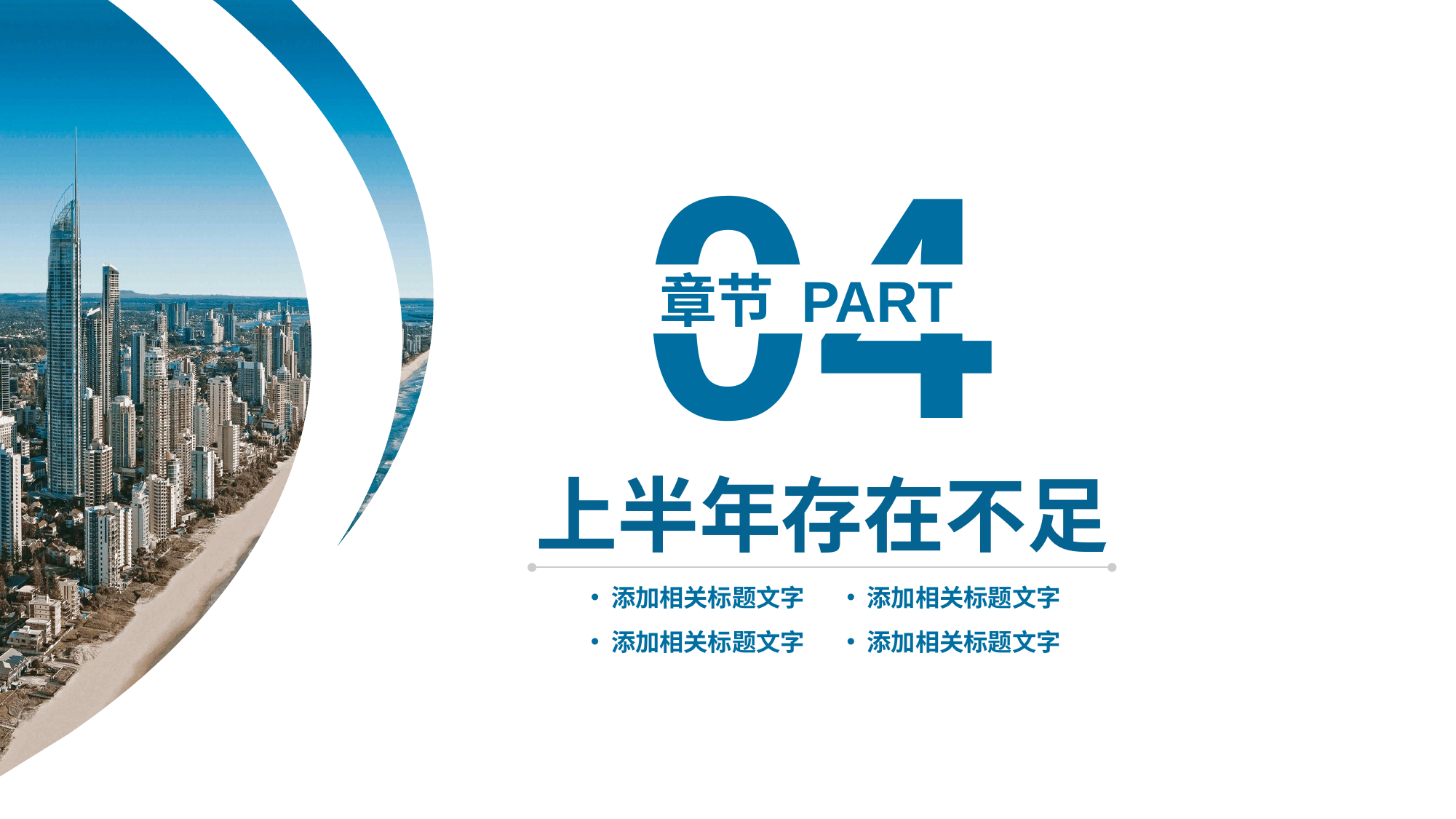

04
章节 PART
上半年存在不足
添加相关标题文字
添加相关标题文字
添加相关标题文字
添加相关标题文字